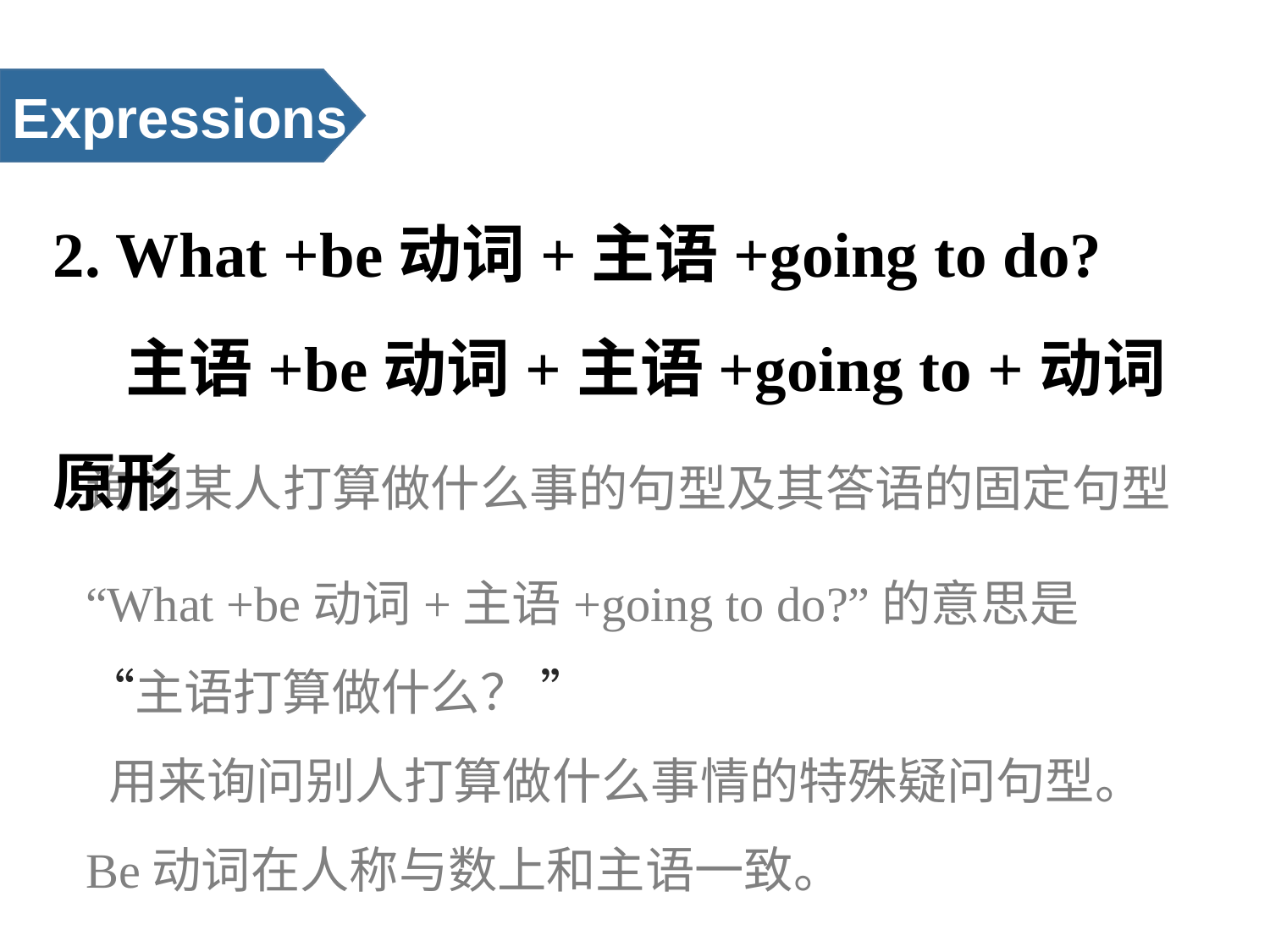

Expressions
2. What +be动词+主语+going to do?
    主语+be动词+主语+going to +动词原形
询问某人打算做什么事的句型及其答语的固定句型
“What +be动词+主语+going to do?”的意思是“主语打算做什么？ ”
 用来询问别人打算做什么事情的特殊疑问句型。
Be动词在人称与数上和主语一致。